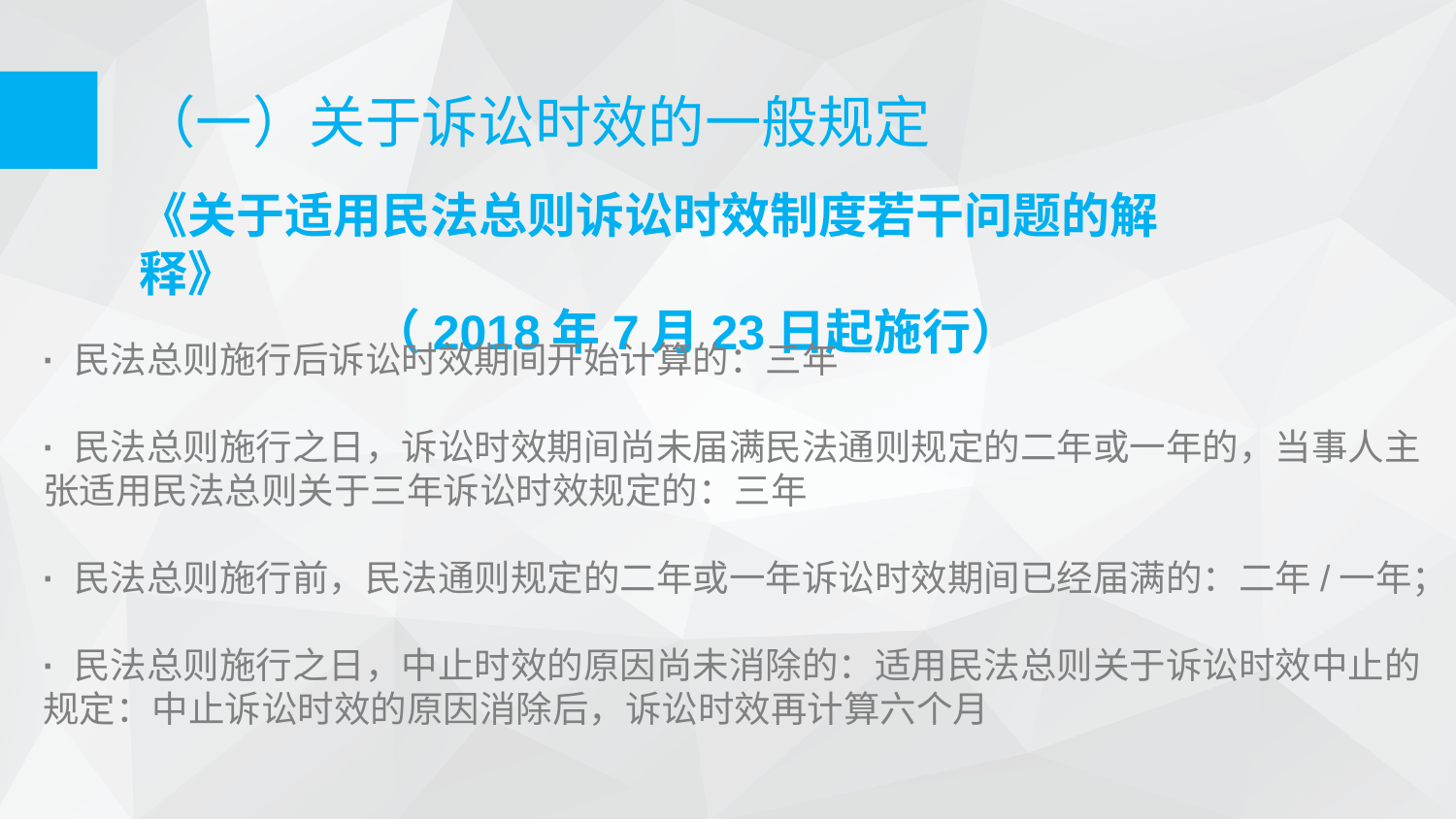

（一）关于诉讼时效的一般规定
《关于适用民法总则诉讼时效制度若干问题的解释》
（2018年7月23日起施行）
· 民法总则施行后诉讼时效期间开始计算的：三年

· 民法总则施行之日，诉讼时效期间尚未届满民法通则规定的二年或一年的，当事人主张适用民法总则关于三年诉讼时效规定的：三年

· 民法总则施行前，民法通则规定的二年或一年诉讼时效期间已经届满的：二年/一年；

· 民法总则施行之日，中止时效的原因尚未消除的：适用民法总则关于诉讼时效中止的规定：中止诉讼时效的原因消除后，诉讼时效再计算六个月